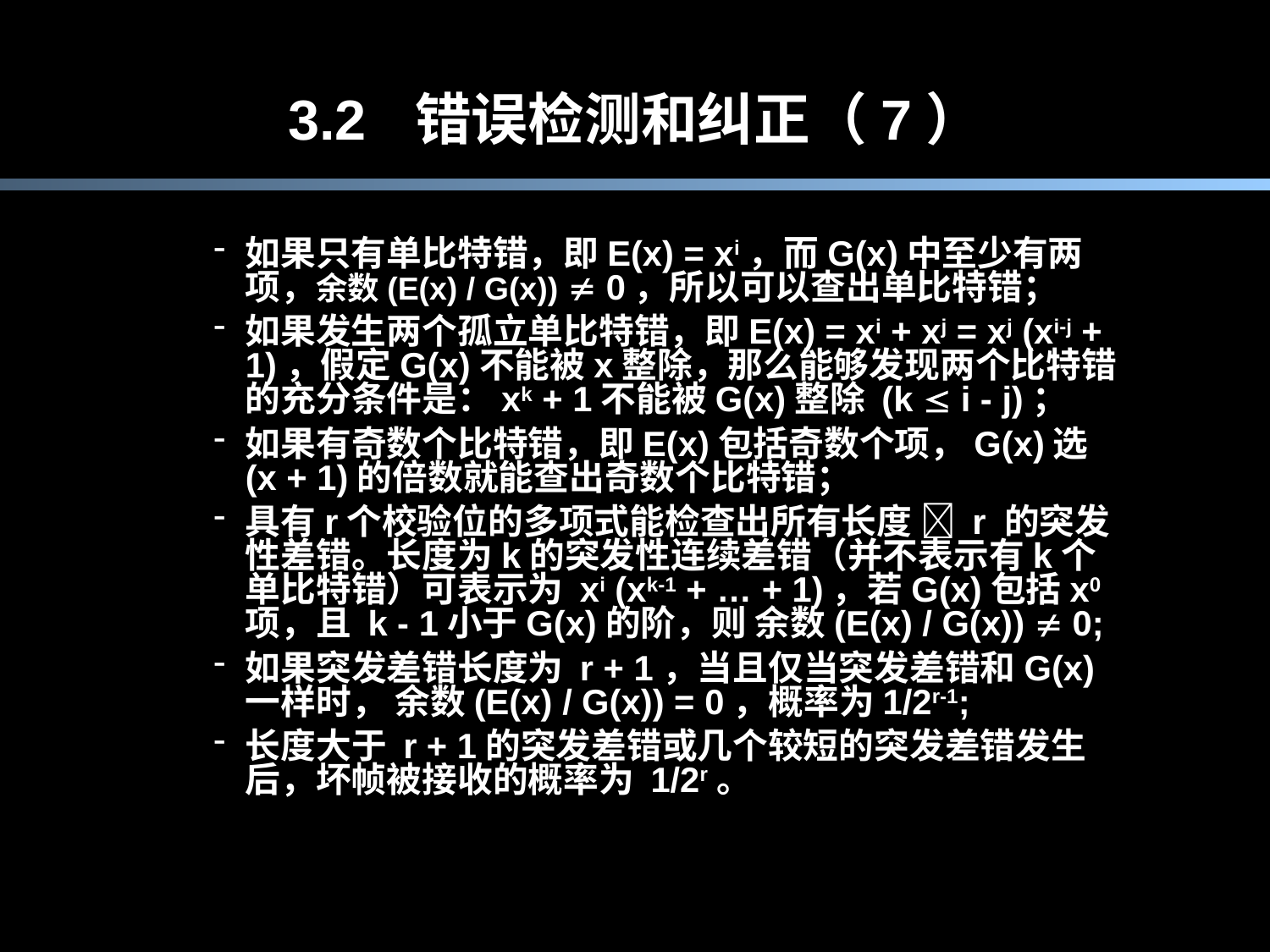

# 3.2	错误检测和纠正（7）
如果只有单比特错，即E(x) = xi，而G(x)中至少有两项，余数(E(x) / G(x)) ≠ 0，所以可以查出单比特错；
如果发生两个孤立单比特错，即E(x) = xi + xj = xj (xi-j + 1)，假定G(x)不能被x整除，那么能够发现两个比特错的充分条件是：xk + 1不能被G(x)整除 (k ≤ i - j)；
如果有奇数个比特错，即E(x)包括奇数个项，G(x)选(x + 1)的倍数就能查出奇数个比特错；
具有r个校验位的多项式能检查出所有长度 ≤ r 的突发性差错。长度为k的突发性连续差错（并不表示有k个单比特错）可表示为 xi (xk-1 + … + 1)，若G(x)包括x0项，且 k - 1小于G(x)的阶，则 余数(E(x) / G(x)) ≠ 0;
如果突发差错长度为 r + 1，当且仅当突发差错和G(x)一样时， 余数(E(x) / G(x)) = 0，概率为1/2r-1;
长度大于 r + 1的突发差错或几个较短的突发差错发生后，坏帧被接收的概率为 1/2r。